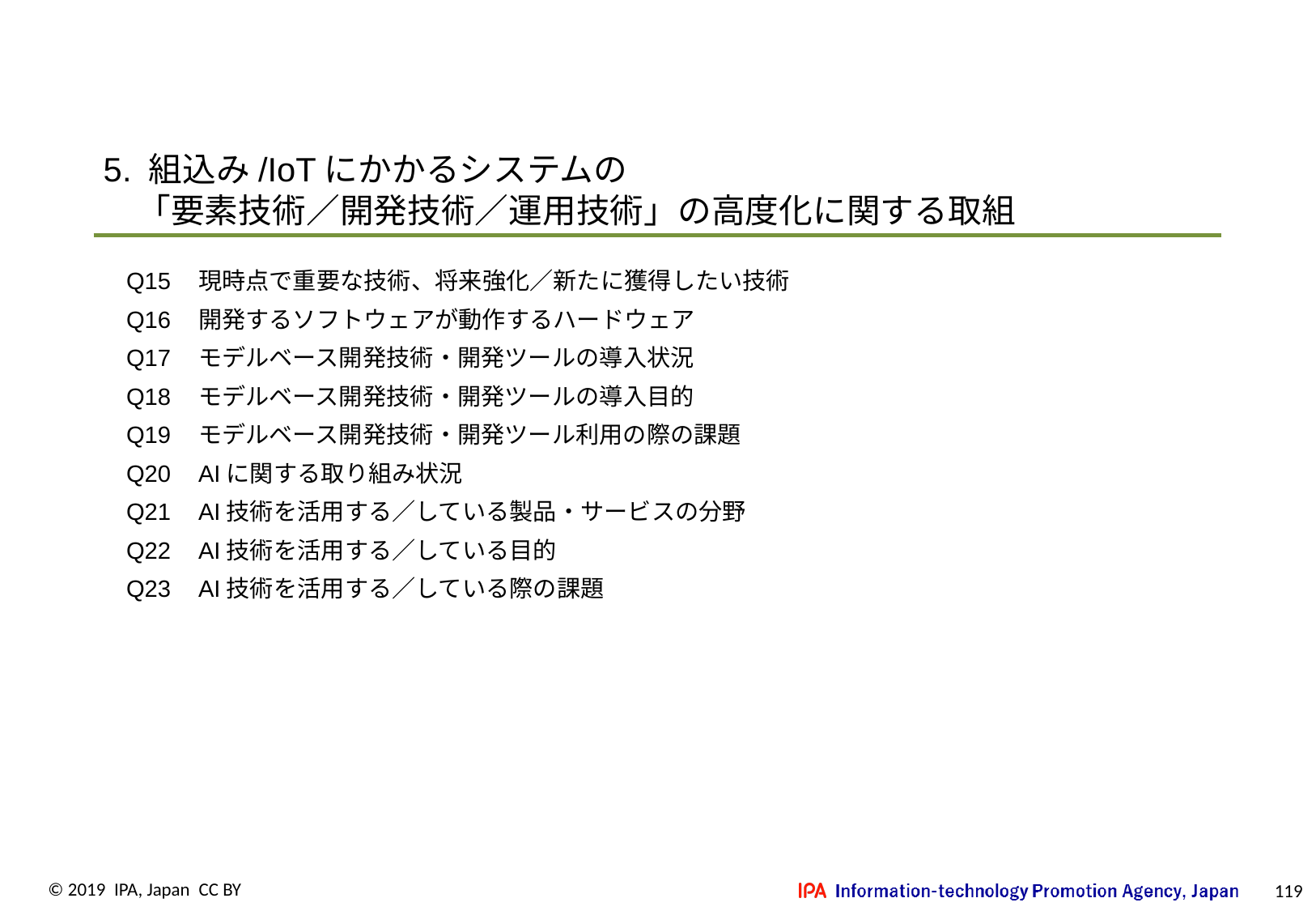

5. 組込み/IoTにかかるシステムの
　「要素技術／開発技術／運用技術」の高度化に関する取組
Q15	現時点で重要な技術、将来強化／新たに獲得したい技術
Q16	開発するソフトウェアが動作するハードウェア
Q17	モデルベース開発技術・開発ツールの導入状況
Q18	モデルベース開発技術・開発ツールの導入目的
Q19	モデルベース開発技術・開発ツール利用の際の課題
Q20	AIに関する取り組み状況
Q21	AI技術を活用する／している製品・サービスの分野
Q22	AI技術を活用する／している目的
Q23	AI技術を活用する／している際の課題